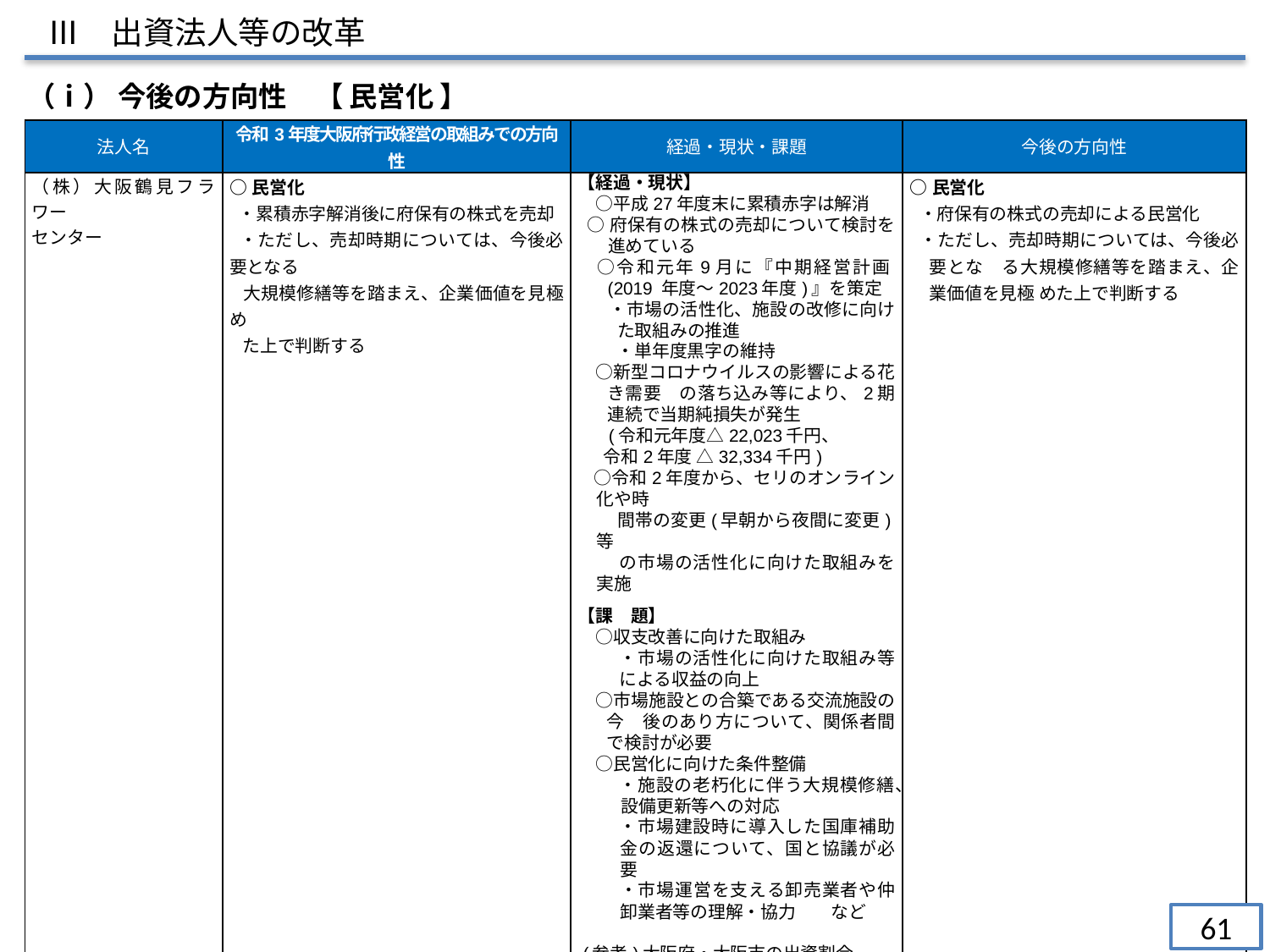

Ⅲ　出資法人等の改革
（ⅰ） 今後の方向性　【 民営化 】
| 法人名 | 令和3年度大阪府行政経営の取組みでの方向性 | 経過・現状・課題 | 今後の方向性 |
| --- | --- | --- | --- |
| （株）大阪鶴見フラワー センター | ○民営化 ・累積赤字解消後に府保有の株式を売却 ・ただし、売却時期については、今後必要となる 大規模修繕等を踏まえ、企業価値を見極め　 た上で判断する | 【経過・現状】 　○平成27年度末に累積赤字は解消 ○府保有の株式の売却について検討を進めている 　○令和元年9月に『中期経営計画(2019 年度～2023年度)』を策定 　 ・市場の活性化、施設の改修に向けた取組みの推進 　　 ・単年度黒字の維持 　○新型コロナウイルスの影響による花き需要　の落ち込み等により、2期連続で当期純損失が発生 　 (令和元年度△22,023千円、 令和2年度 △32,334千円) 　○令和2年度から、セリのオンライン化や時　 　　 間帯の変更(早朝から夜間に変更)等 　　 の市場の活性化に向けた取組みを実施 【課　題】 　○収支改善に向けた取組み 　　 ・市場の活性化に向けた取組み等による収益の向上 　○市場施設との合築である交流施設の今　後のあり方について、関係者間で検討が必要 　○民営化に向けた条件整備 　　 ・施設の老朽化に伴う大規模修繕、設備更新等への対応 　　 ・市場建設時に導入した国庫補助金の返還について、国と協議が必要 　　 ・市場運営を支える卸売業者や仲卸業者等の理解・協力　　など (参考)大阪府・大阪市の出資割合 ・大阪府：25.5％ ・大阪市：25.5％ | ○民営化 ・府保有の株式の売却による民営化 ・ただし、売却時期については、今後必要とな　る大規模修繕等を踏まえ、企業価値を見極 めた上で判断する |
61